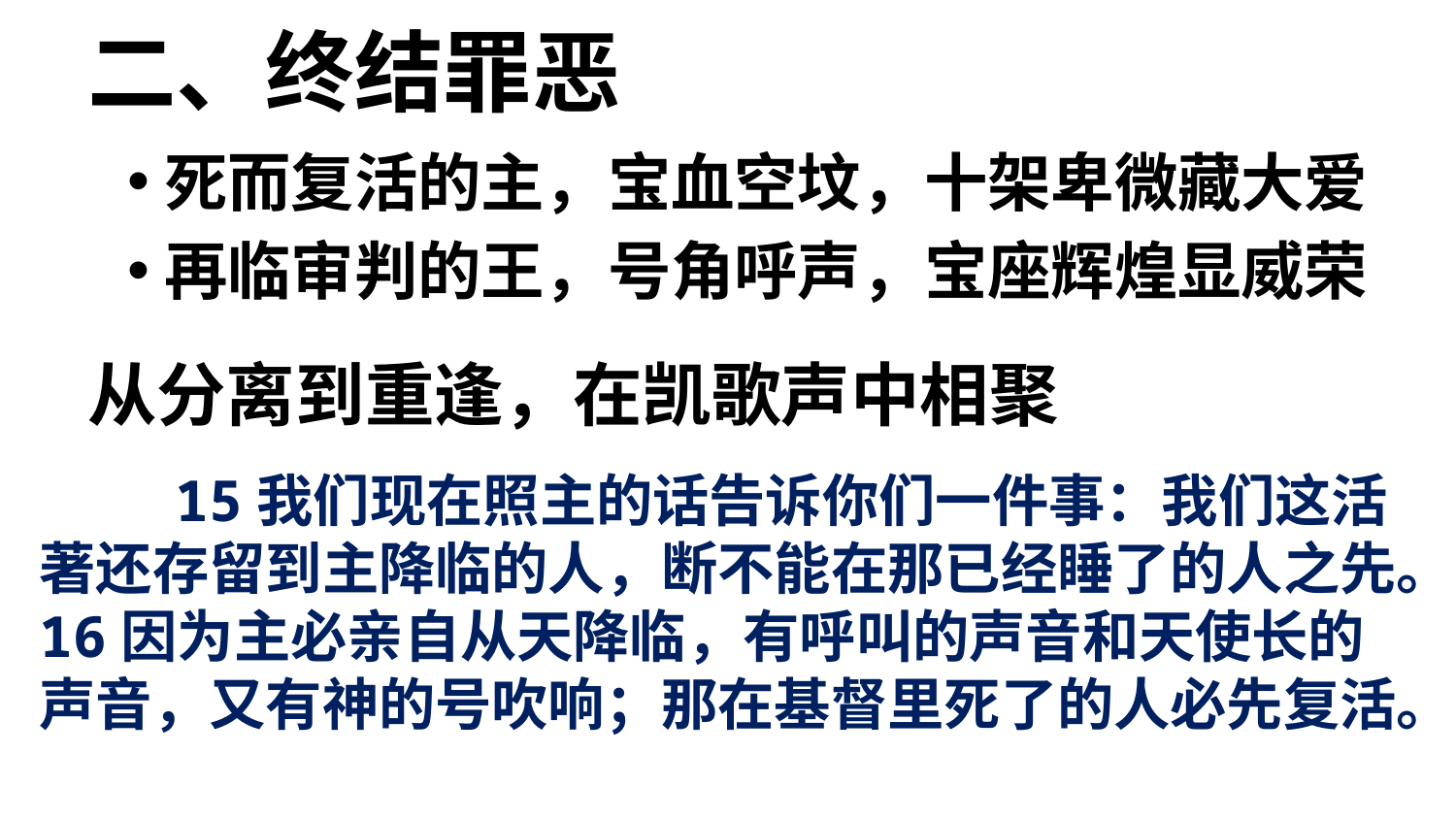

# 二、终结罪恶
死而复活的主，宝血空坟，十架卑微藏大爱
再临审判的王，号角呼声，宝座辉煌显威荣

从分离到重逢，在凯歌声中相聚
    15我们现在照主的话告诉你们一件事：我们这活著还存留到主降临的人，断不能在那已经睡了的人之先。16因为主必亲自从天降临，有呼叫的声音和天使长的声音，又有神的号吹响；那在基督里死了的人必先复活。